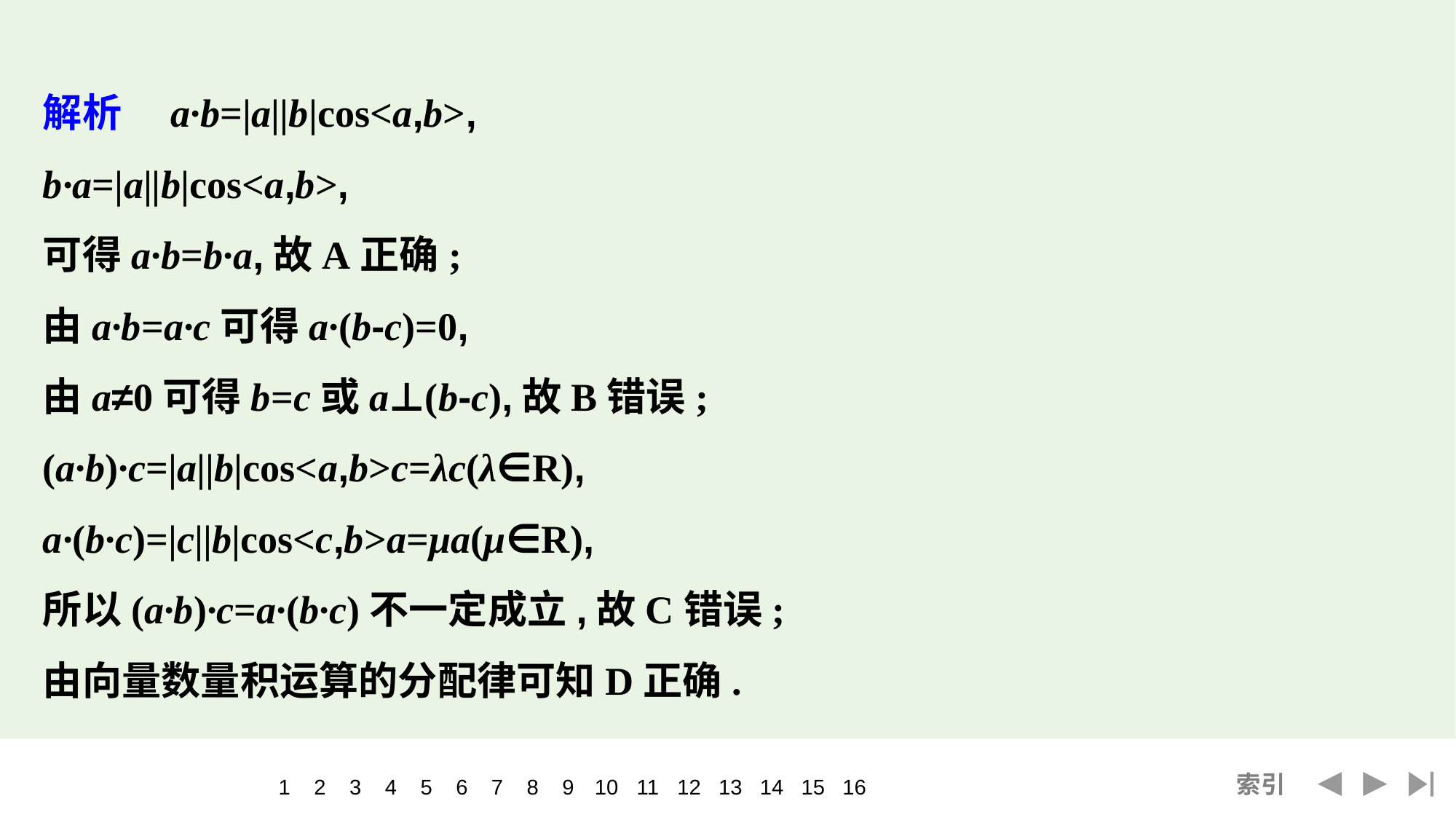

解析　a·b=|a||b|cos<a,b>,
b·a=|a||b|cos<a,b>,
可得a·b=b·a,故A正确;
由a·b=a·c可得a·(b-c)=0,
由a≠0可得b=c或a⊥(b-c),故B错误;
(a·b)·c=|a||b|cos<a,b>c=λc(λ∈R),
a·(b·c)=|c||b|cos<c,b>a=μa(μ∈R),
所以(a·b)·c=a·(b·c)不一定成立,故C错误;
由向量数量积运算的分配律可知D正确.